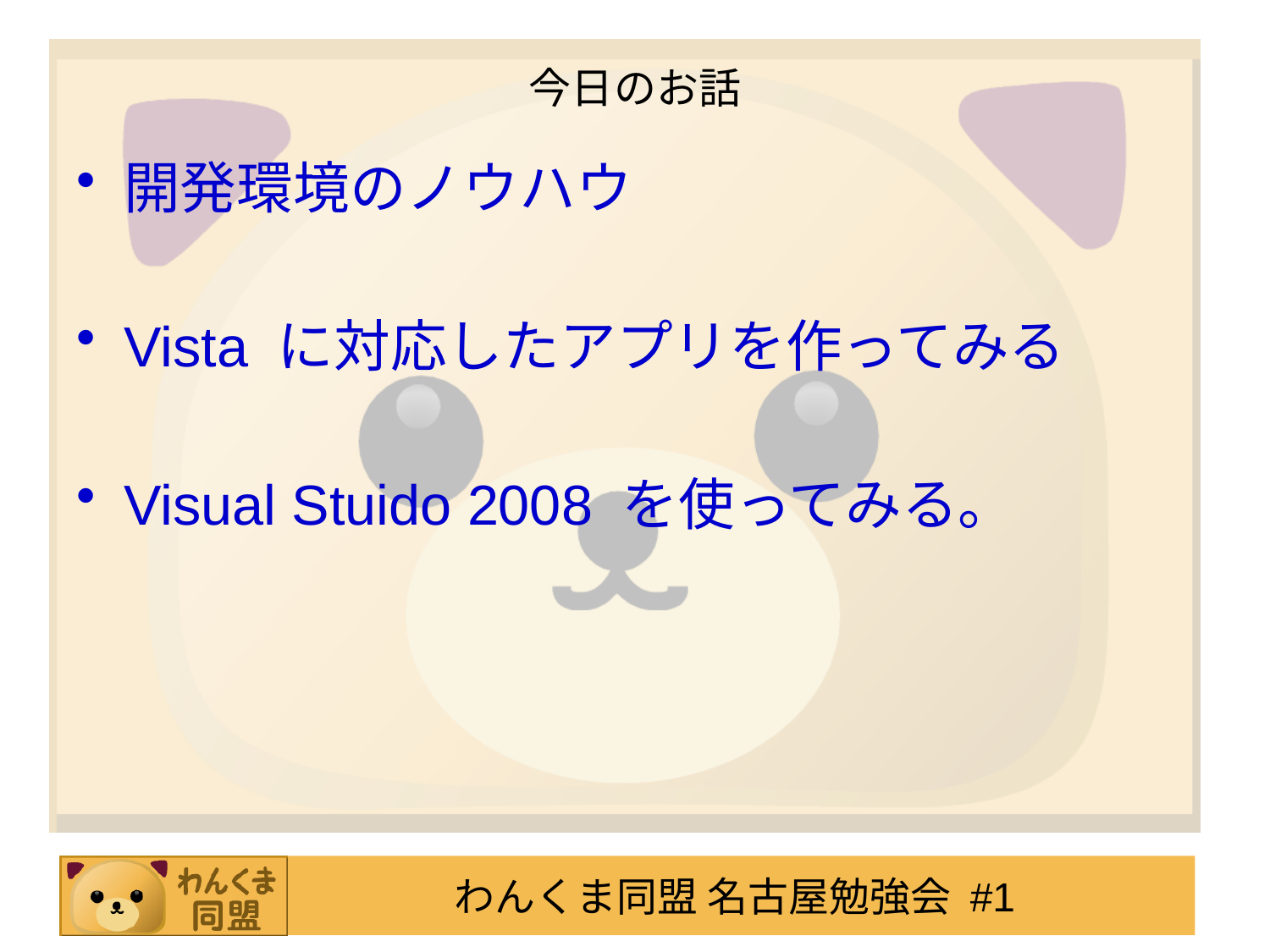

# 今日のお話
開発環境のノウハウ

Vista に対応したアプリを作ってみる

Visual Stuido 2008 を使ってみる。